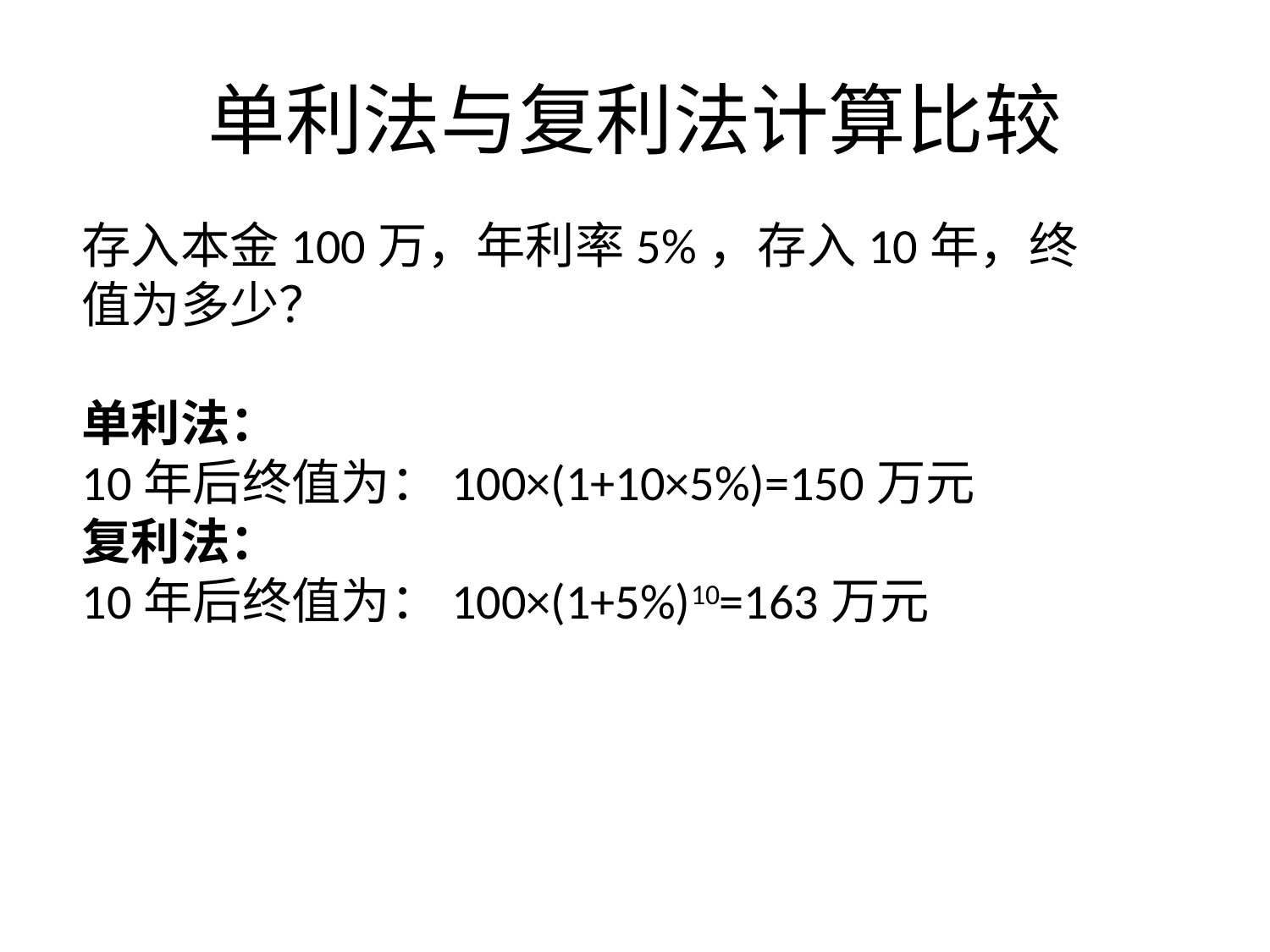

# 单利法与复利法计算比较
存入本金100万，年利率5%，存入10年，终值为多少？

单利法：
10年后终值为：100×(1+10×5%)=150万元
复利法：
10年后终值为：100×(1+5%)10=163万元